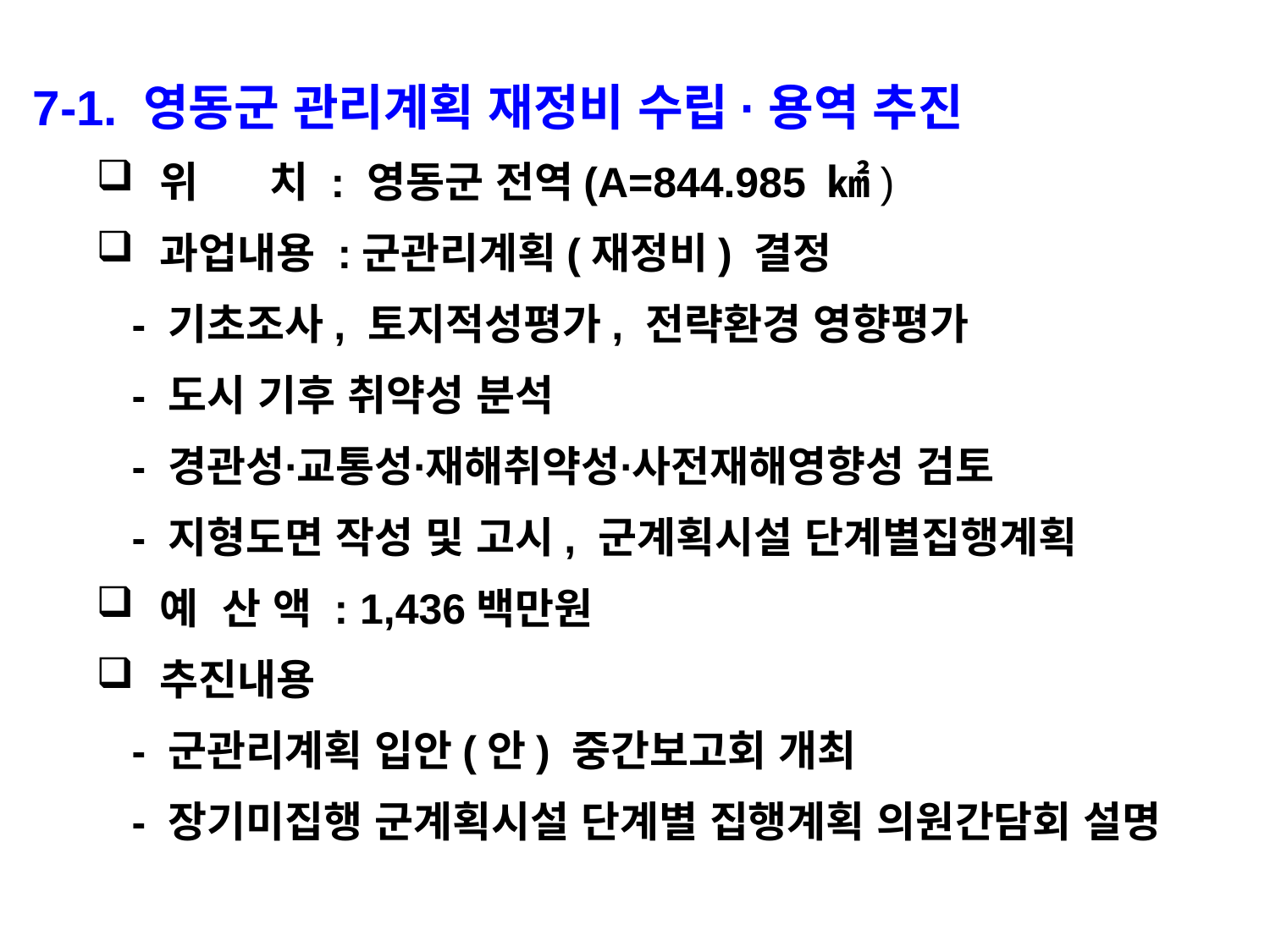

7-1. 영동군 관리계획 재정비 수립·용역 추진
위      치 : 영동군 전역(A=844.985 ㎢)
과업내용 :군관리계획(재정비) 결정
   - 기초조사, 토지적성평가, 전략환경 영향평가
   - 도시 기후 취약성 분석
   - 경관성∙교통성∙재해취약성∙사전재해영향성 검토
   - 지형도면 작성 및 고시, 군계획시설 단계별집행계획
예  산 액 : 1,436백만원
추진내용
   - 군관리계획 입안(안) 중간보고회 개최
   - 장기미집행 군계획시설 단계별 집행계획 의원간담회 설명